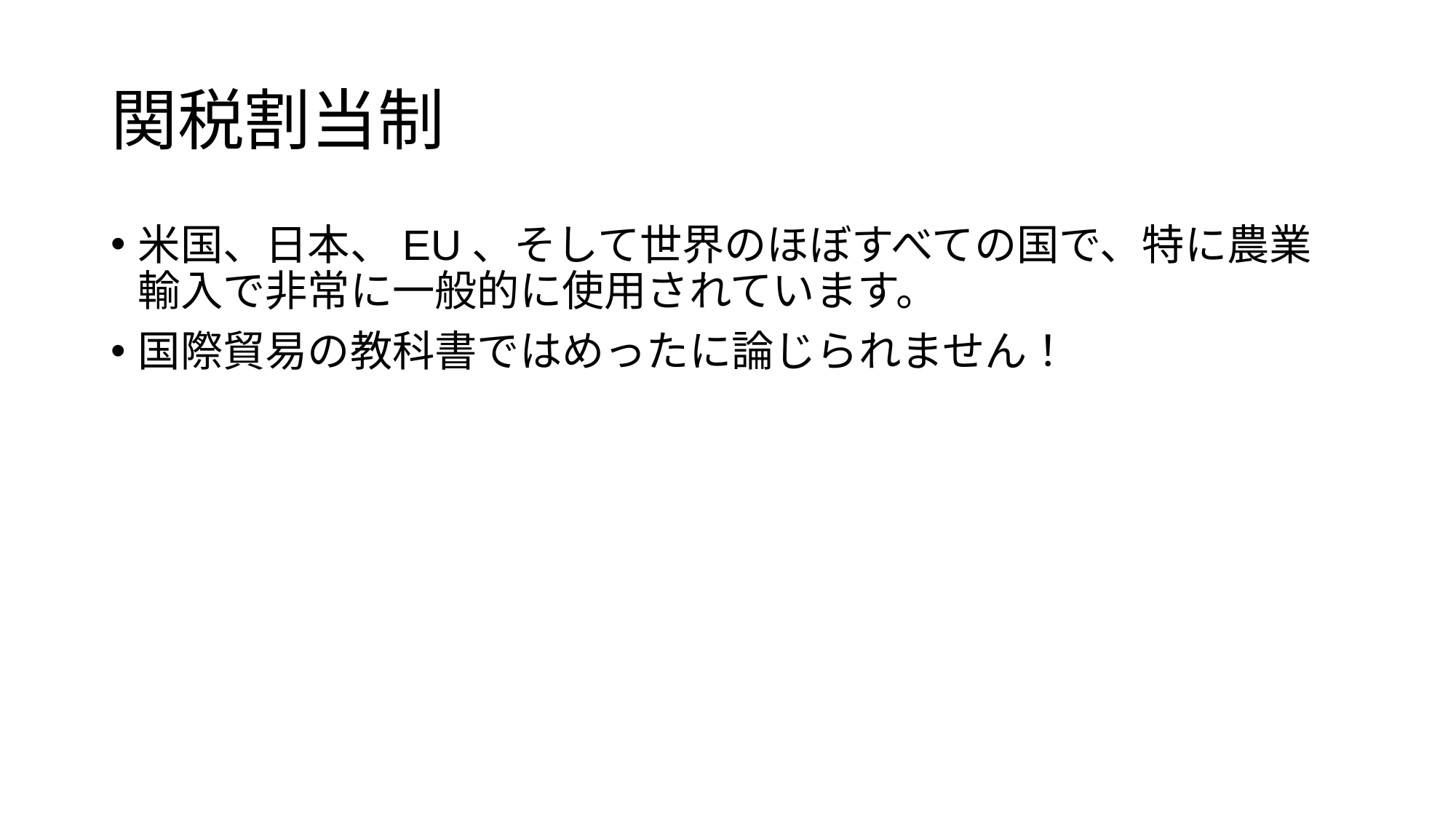

# 関税割当制
米国、日本、EU、そして世界のほぼすべての国で、特に農業輸入で非常に一般的に使用されています。
国際貿易の教科書ではめったに論じられません！